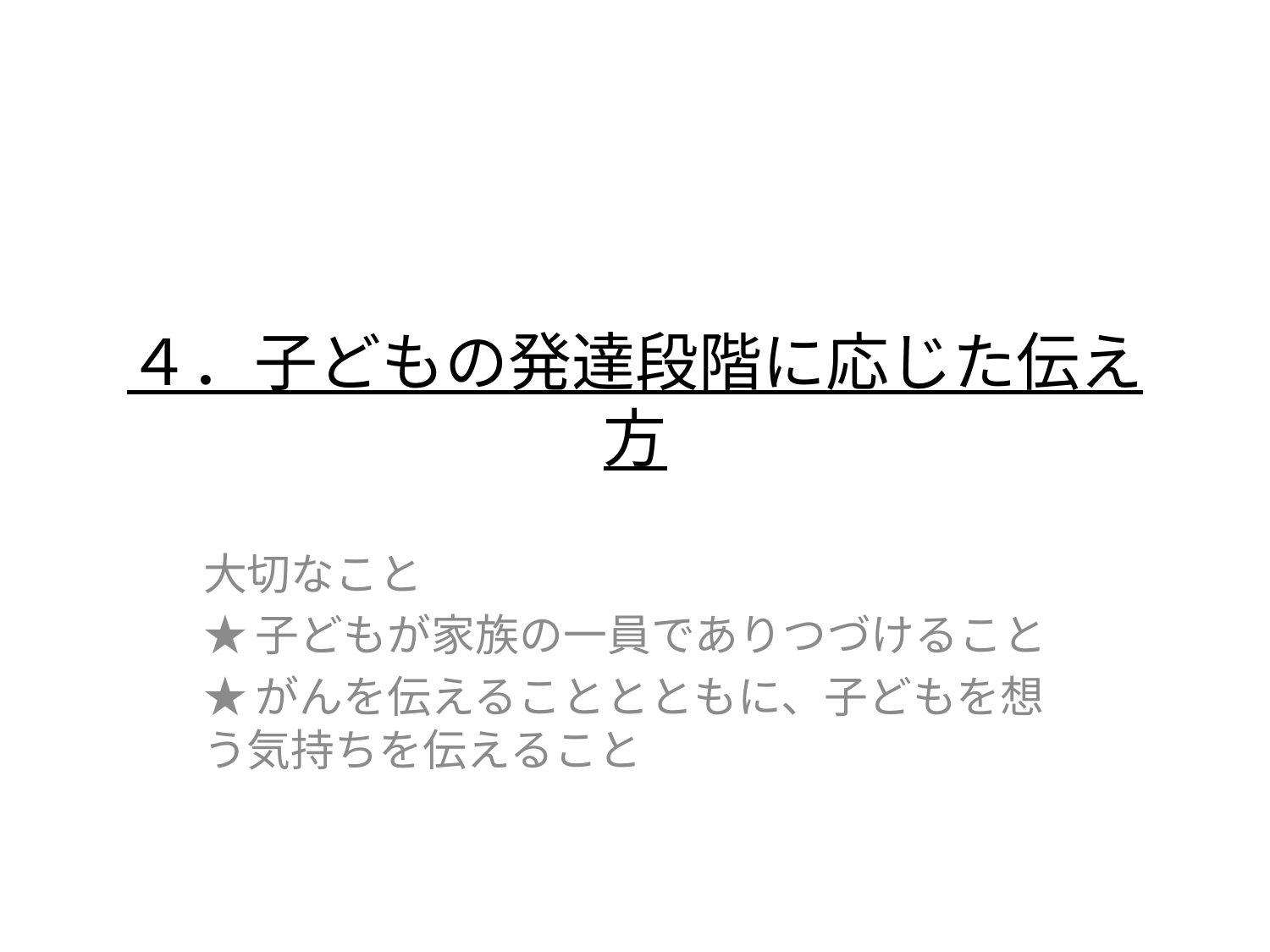

# ４．子どもの発達段階に応じた伝え方
大切なこと
★子どもが家族の一員でありつづけること
★がんを伝えることとともに、子どもを想う気持ちを伝えること